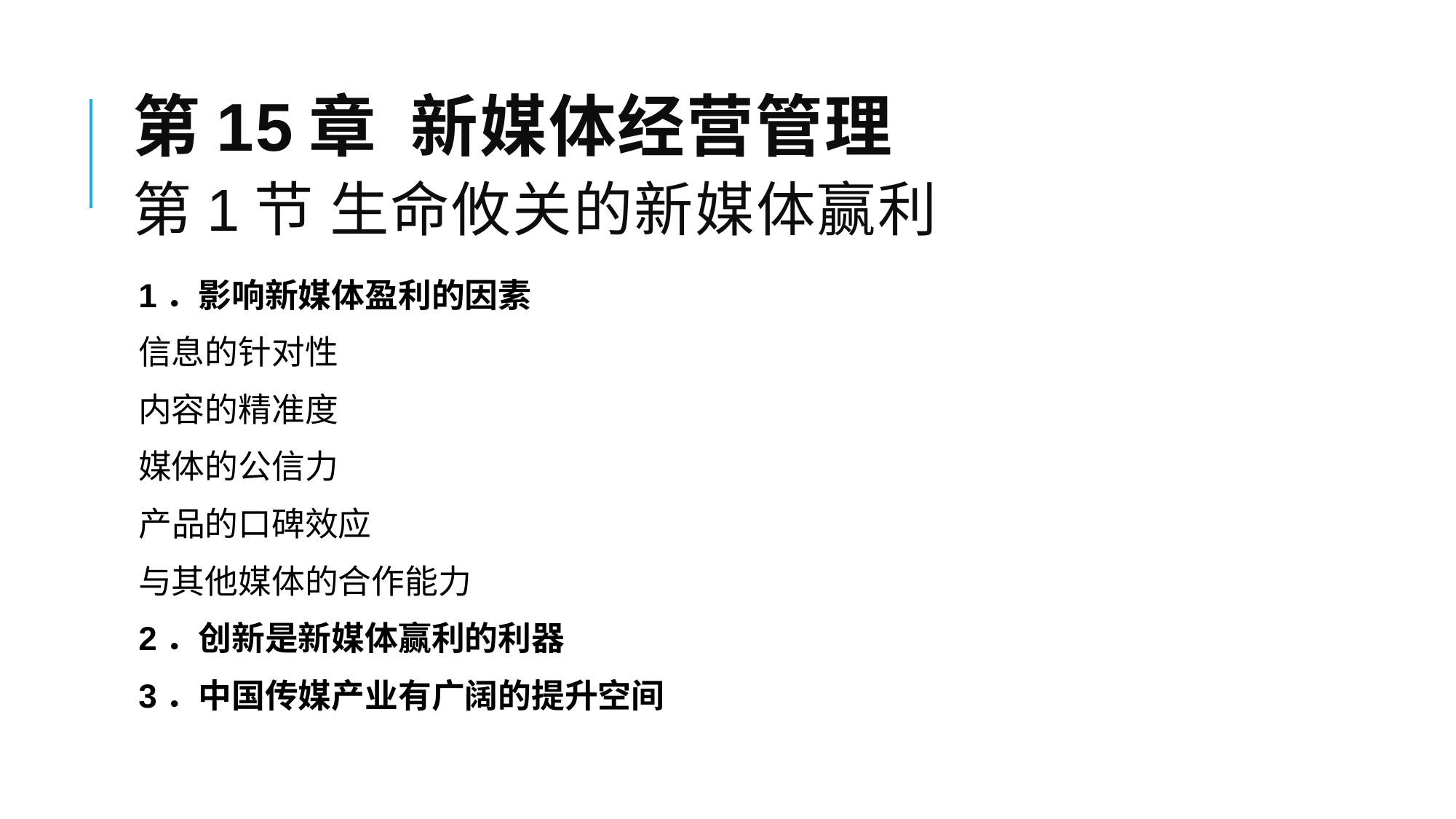

# 第15章  新媒体经营管理 第1节 生命攸关的新媒体赢利
1．影响新媒体盈利的因素
信息的针对性
内容的精准度
媒体的公信力
产品的口碑效应
与其他媒体的合作能力
2．创新是新媒体赢利的利器
3．中国传媒产业有广阔的提升空间